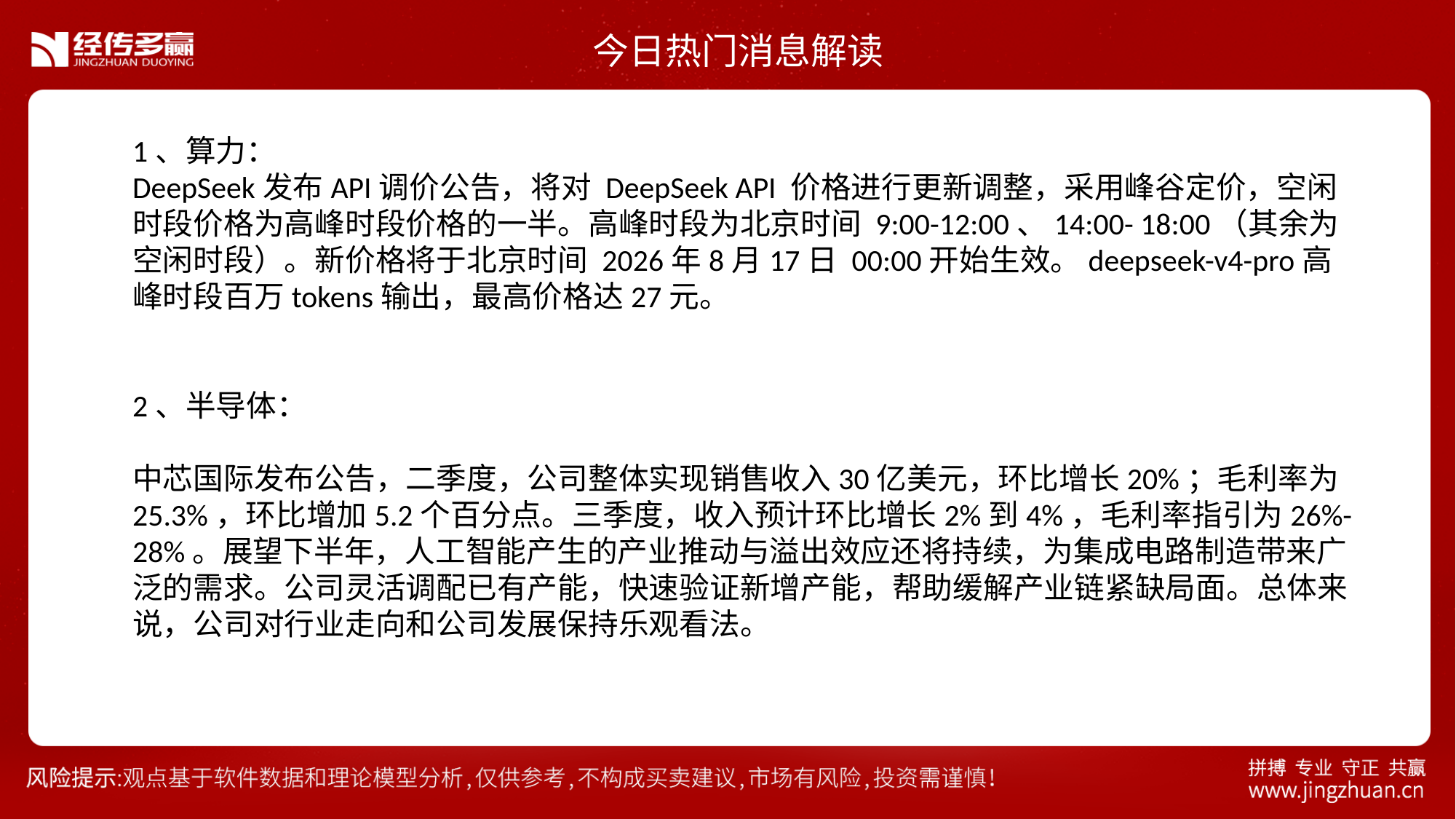

今日热门消息解读
1、算力：
DeepSeek发布API调价公告，将对 DeepSeek API 价格进行更新调整，采用峰谷定价，空闲时段价格为高峰时段价格的一半。高峰时段为北京时间 9:00-12:00、14:00- 18:00（其余为空闲时段）。新价格将于北京时间 2026年8月17日 00:00开始生效。deepseek-v4-pro高峰时段百万tokens输出，最高价格达27元。

2、半导体：

中芯国际发布公告，二季度，公司整体实现销售收入30亿美元，环比增长20%；毛利率为25.3%，环比增加5.2个百分点。三季度，收入预计环比增长2%到4%，毛利率指引为26%-28%。展望下半年，人工智能产生的产业推动与溢出效应还将持续，为集成电路制造带来广泛的需求。公司灵活调配已有产能，快速验证新增产能，帮助缓解产业链紧缺局面。总体来说，公司对行业走向和公司发展保持乐观看法。